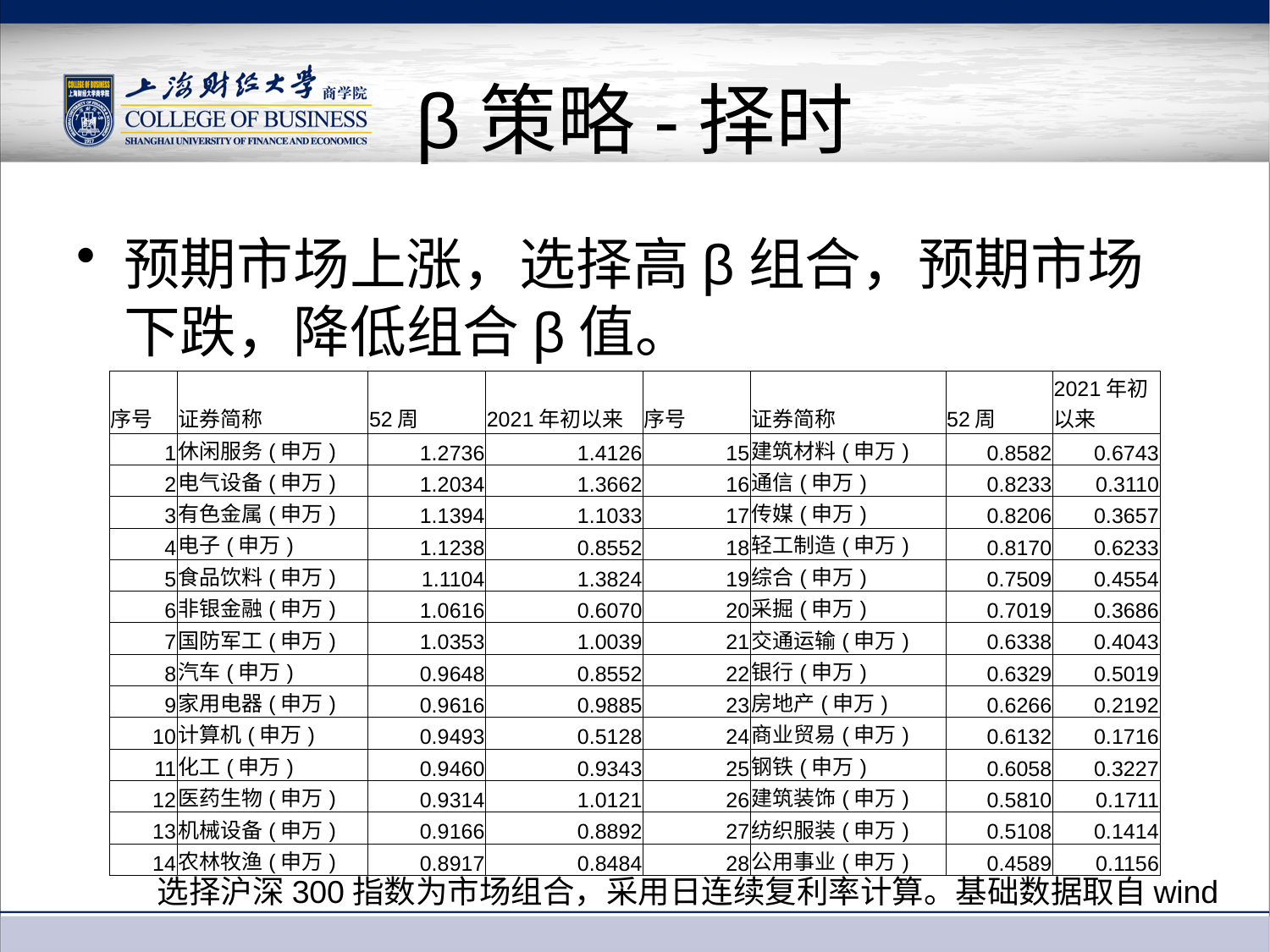

# β策略-择时
预期市场上涨，选择高β组合，预期市场下跌，降低组合β值。
| 序号 | 证券简称 | 52周 | 2021年初以来 | 序号 | 证券简称 | 52周 | 2021年初以来 |
| --- | --- | --- | --- | --- | --- | --- | --- |
| 1 | 休闲服务(申万) | 1.2736 | 1.4126 | 15 | 建筑材料(申万) | 0.8582 | 0.6743 |
| 2 | 电气设备(申万) | 1.2034 | 1.3662 | 16 | 通信(申万) | 0.8233 | 0.3110 |
| 3 | 有色金属(申万) | 1.1394 | 1.1033 | 17 | 传媒(申万) | 0.8206 | 0.3657 |
| 4 | 电子(申万) | 1.1238 | 0.8552 | 18 | 轻工制造(申万) | 0.8170 | 0.6233 |
| 5 | 食品饮料(申万) | 1.1104 | 1.3824 | 19 | 综合(申万) | 0.7509 | 0.4554 |
| 6 | 非银金融(申万) | 1.0616 | 0.6070 | 20 | 采掘(申万) | 0.7019 | 0.3686 |
| 7 | 国防军工(申万) | 1.0353 | 1.0039 | 21 | 交通运输(申万) | 0.6338 | 0.4043 |
| 8 | 汽车(申万) | 0.9648 | 0.8552 | 22 | 银行(申万) | 0.6329 | 0.5019 |
| 9 | 家用电器(申万) | 0.9616 | 0.9885 | 23 | 房地产(申万) | 0.6266 | 0.2192 |
| 10 | 计算机(申万) | 0.9493 | 0.5128 | 24 | 商业贸易(申万) | 0.6132 | 0.1716 |
| 11 | 化工(申万) | 0.9460 | 0.9343 | 25 | 钢铁(申万) | 0.6058 | 0.3227 |
| 12 | 医药生物(申万) | 0.9314 | 1.0121 | 26 | 建筑装饰(申万) | 0.5810 | 0.1711 |
| 13 | 机械设备(申万) | 0.9166 | 0.8892 | 27 | 纺织服装(申万) | 0.5108 | 0.1414 |
| 14 | 农林牧渔(申万) | 0.8917 | 0.8484 | 28 | 公用事业(申万) | 0.4589 | 0.1156 |
选择沪深300指数为市场组合，采用日连续复利率计算。基础数据取自wind